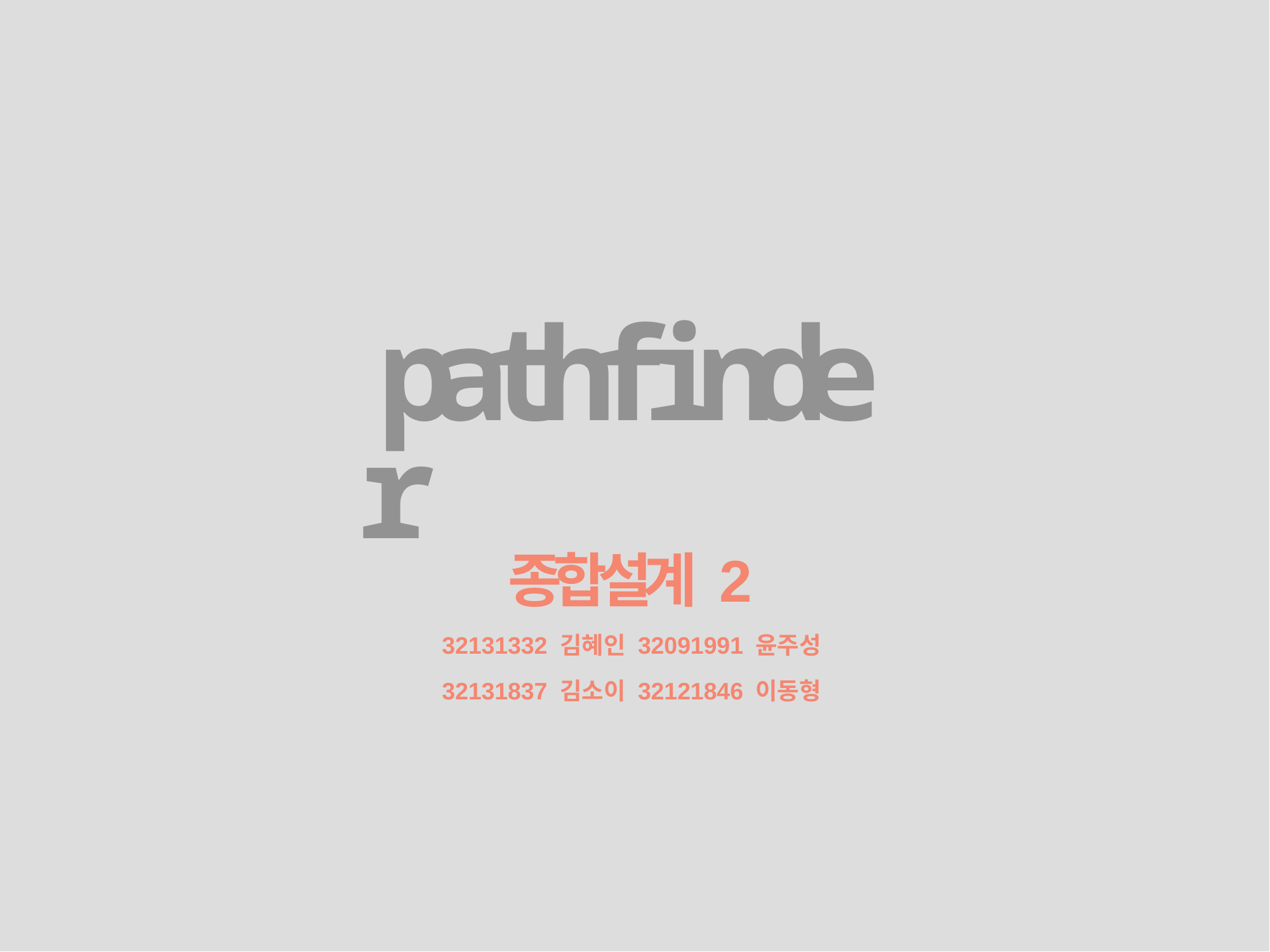

# pathfinder
종합설계 2
32131332 김혜인 32091991 윤주성
32131837 김소이 32121846 이동형